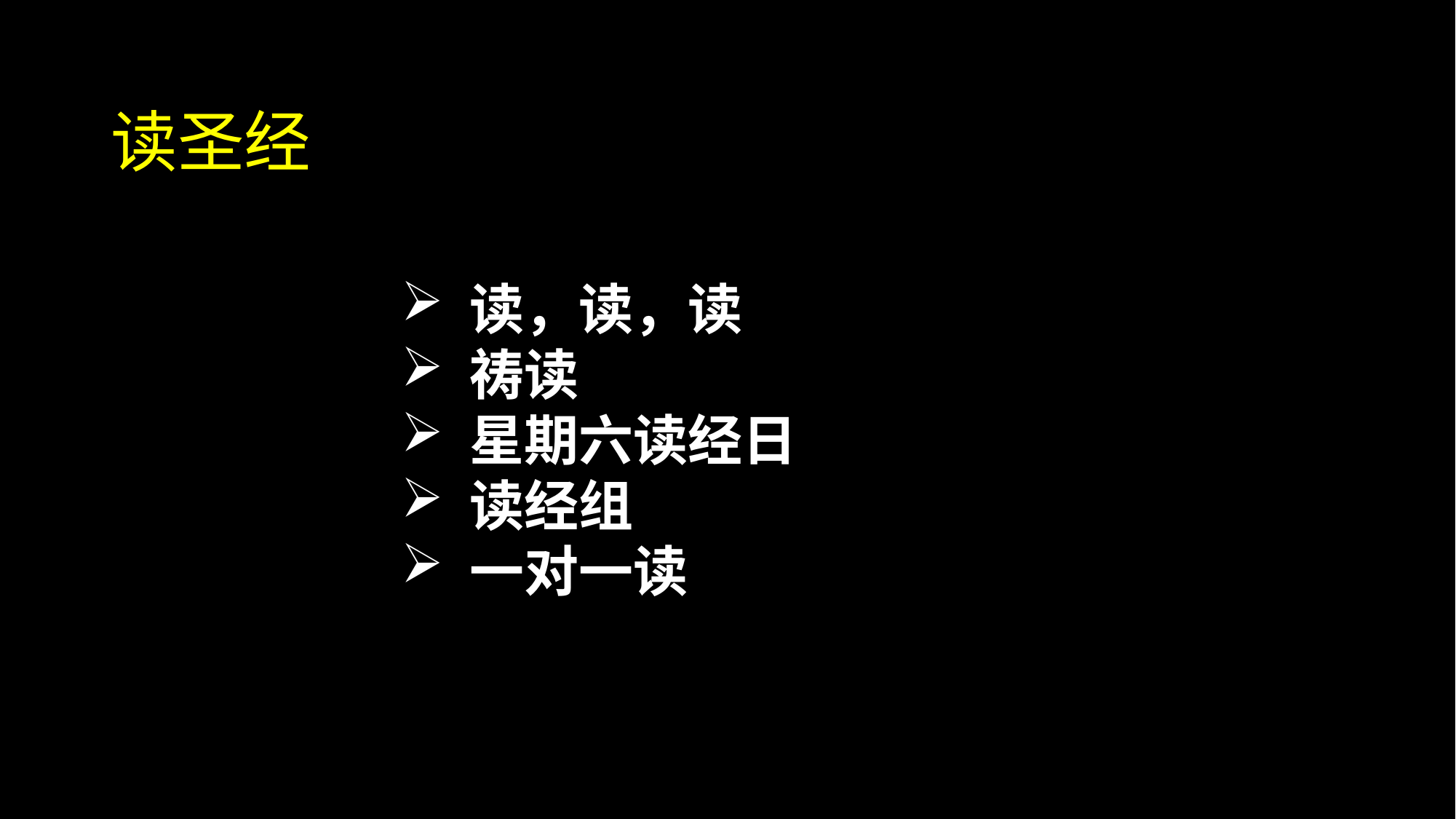

# 读圣经
读，读，读
祷读
星期六读经日
读经组
一对一读